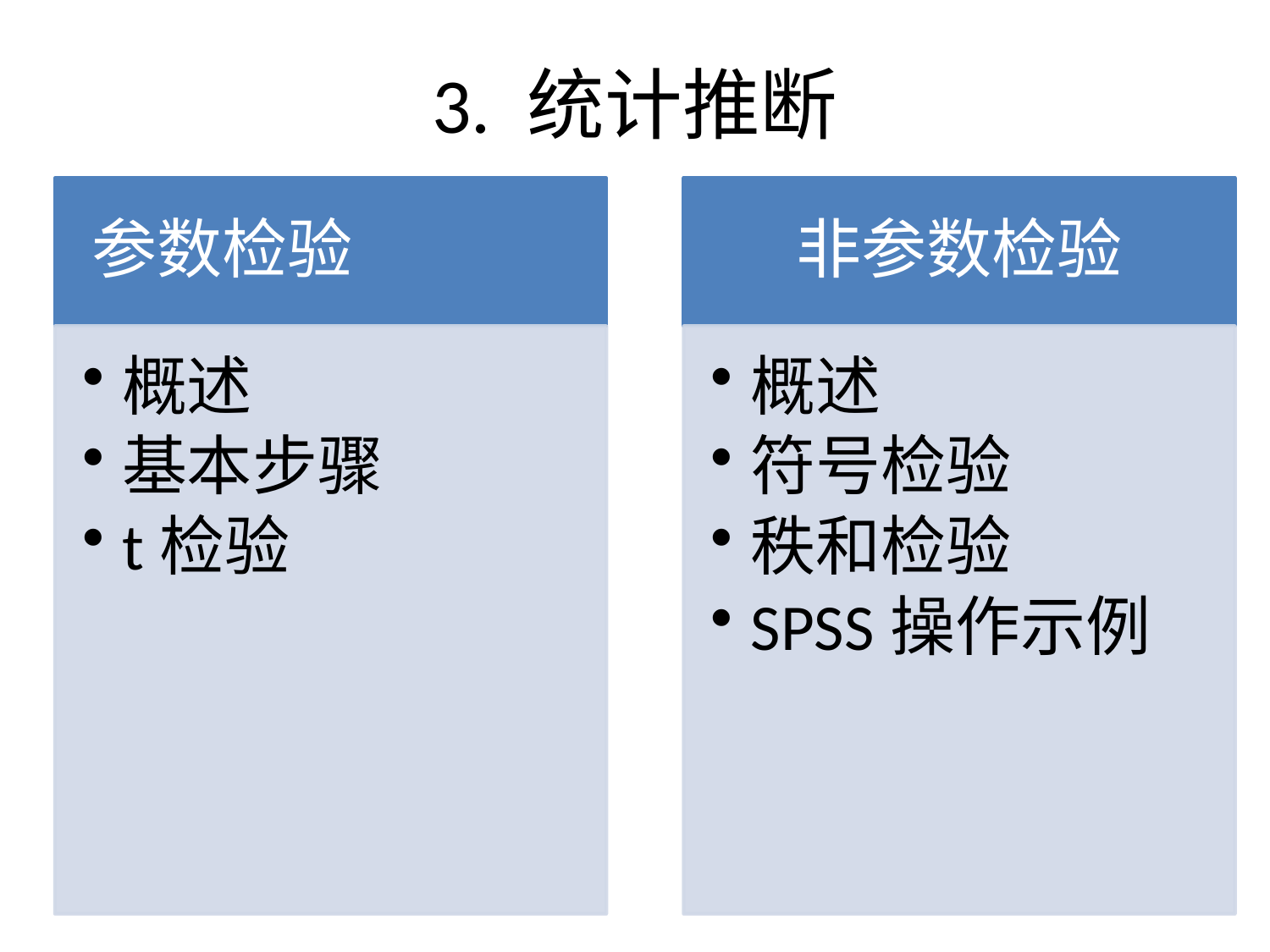

# 3. 统计推断
参数检验
概述
基本步骤
t检验
非参数检验
概述
符号检验
秩和检验
SPSS操作示例